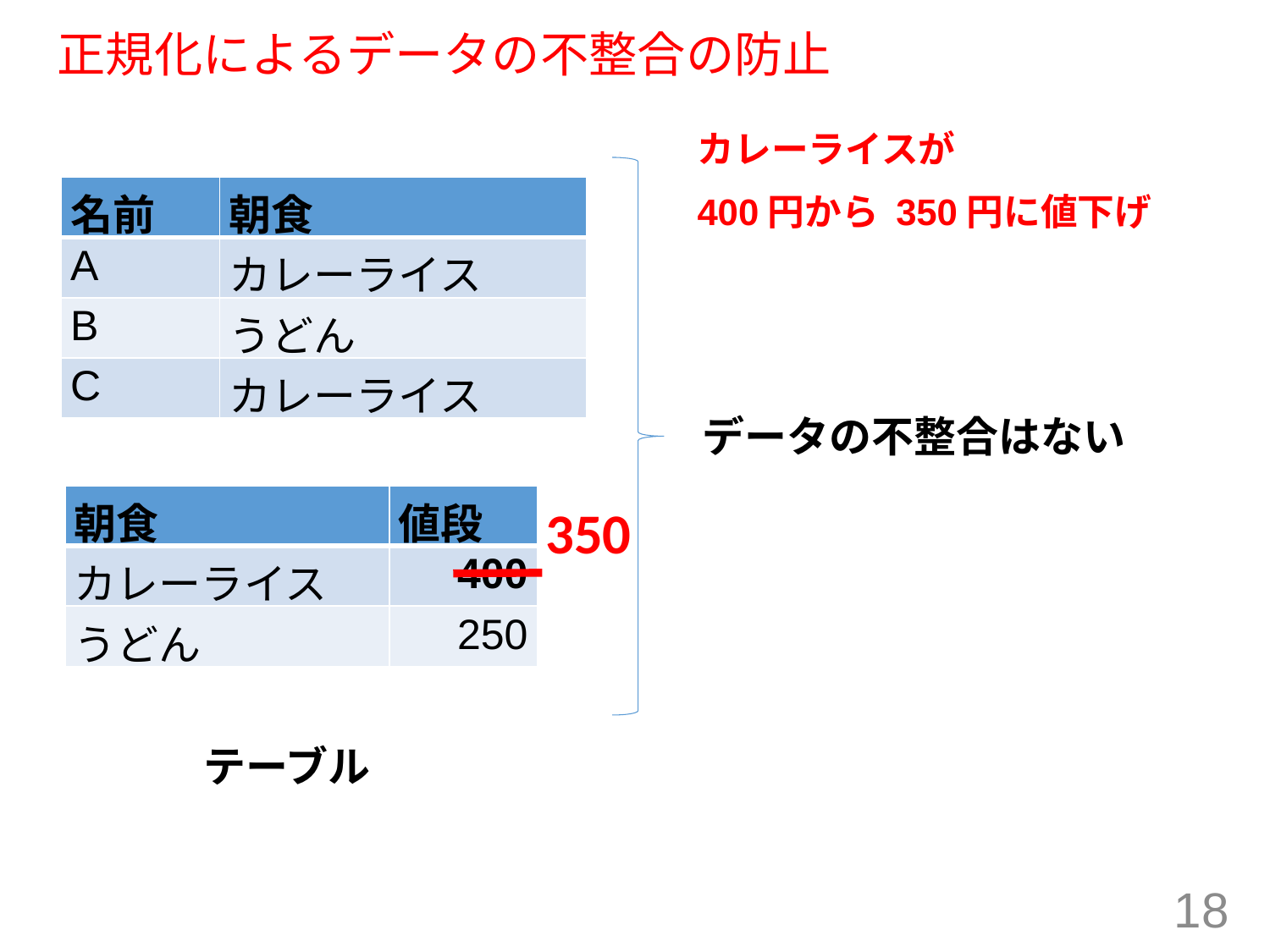

# 正規化によるデータの不整合の防止
カレーライスが
400円から 350円に値下げ

| 名前 | 朝食 |
| --- | --- |
| A | カレーライス |
| B | うどん |
| C | カレーライス |
データの不整合はない
| 朝食 | 値段 |
| --- | --- |
| カレーライス | 400 |
| うどん | 250 |
350
テーブル
18